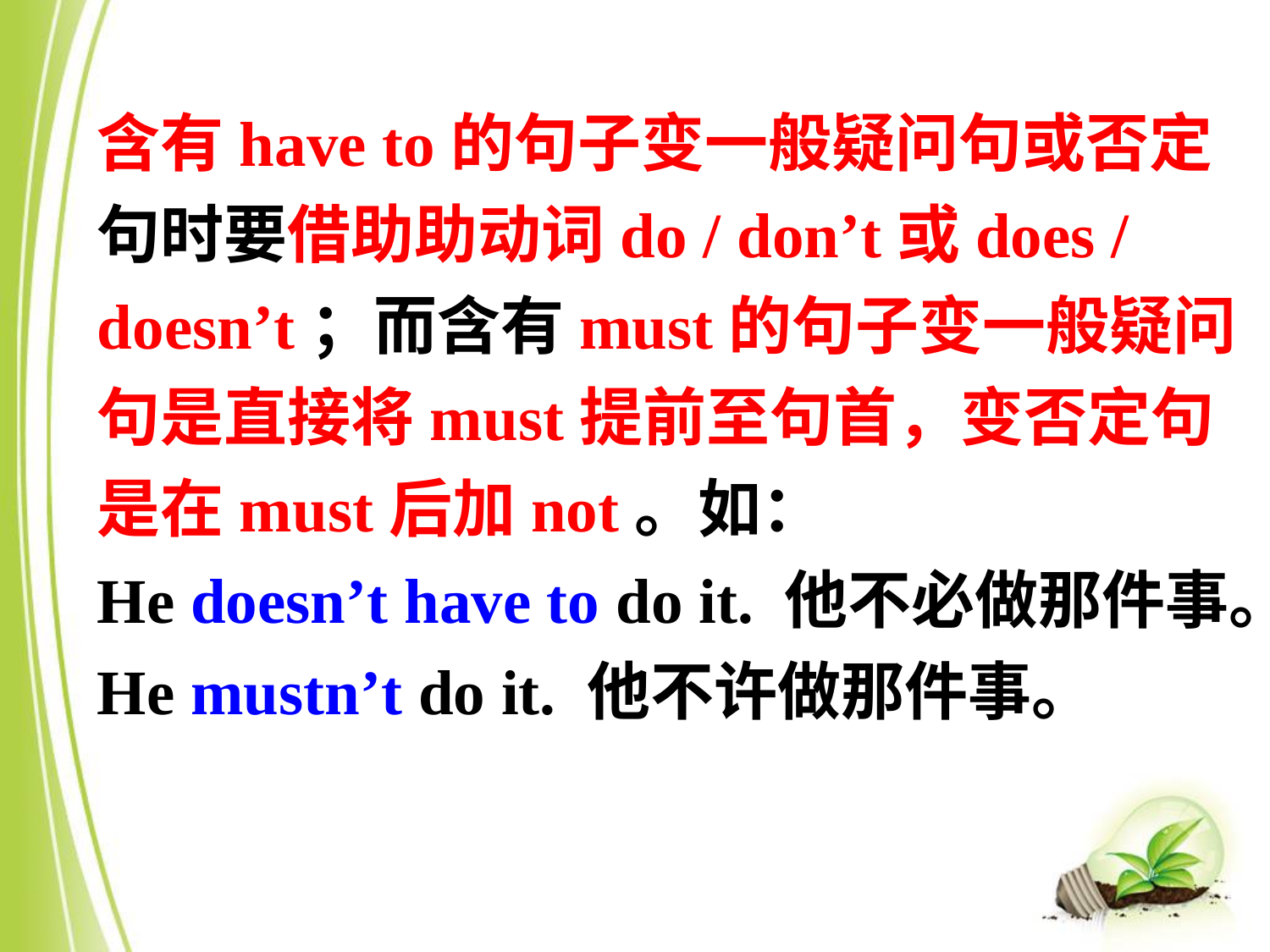

含有have to的句子变一般疑问句或否定句时要借助助动词do / don’t或does / doesn’t；而含有must的句子变一般疑问句是直接将must提前至句首，变否定句是在must后加not。如：
He doesn’t have to do it. 他不必做那件事。
He mustn’t do it. 他不许做那件事。